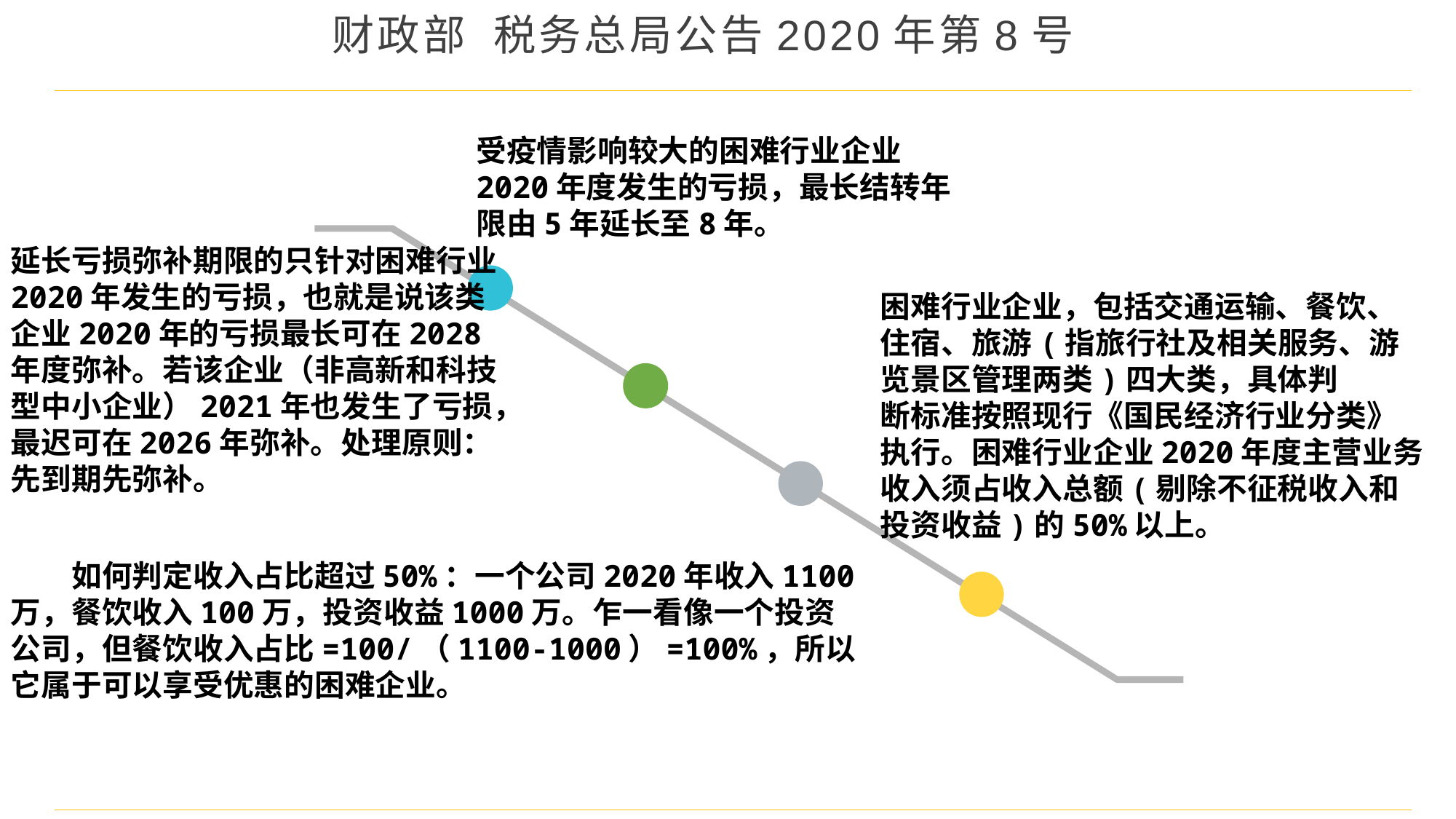

财政部  税务总局公告2020年第8号

受疫情影响较大的困难行业企业2020年度发生的亏损，最长结转年限由5年延长至8年。

延长亏损弥补期限的只针对困难行业2020年发生的亏损，也就是说该类企业2020年的亏损最长可在2028年度弥补。若该企业（非高新和科技型中小企业）2021年也发生了亏损，最迟可在2026年弥补。处理原则：先到期先弥补。

困难行业企业，包括交通运输、餐饮、住宿、旅游(指旅行社及相关服务、游览景区管理两类)四大类，具体判             断标准按照现行《国民经济行业分类》执行。困难行业企业2020年度主营业务收入须占收入总额(剔除不征税收入和投资收益)的50%以上。

　　如何判定收入占比超过50%：一个公司2020年收入1100万，餐饮收入100万，投资收益1000万。乍一看像一个投资公司，但餐饮收入占比=100/（1100-1000）=100%，所以它属于可以享受优惠的困难企业。